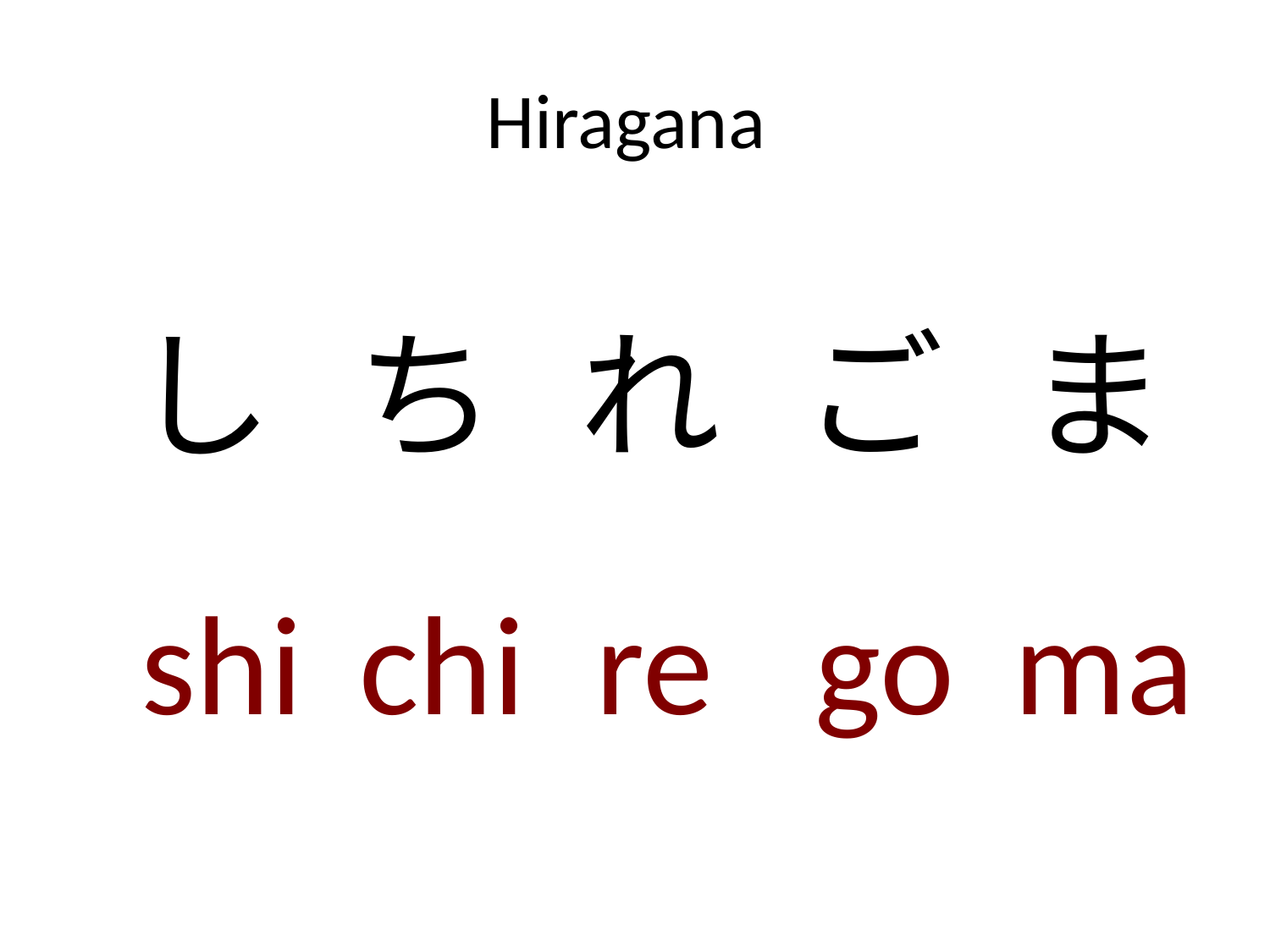

# Hiragana
し
ち
れ
ご
ま
shi
chi
re
go
ma